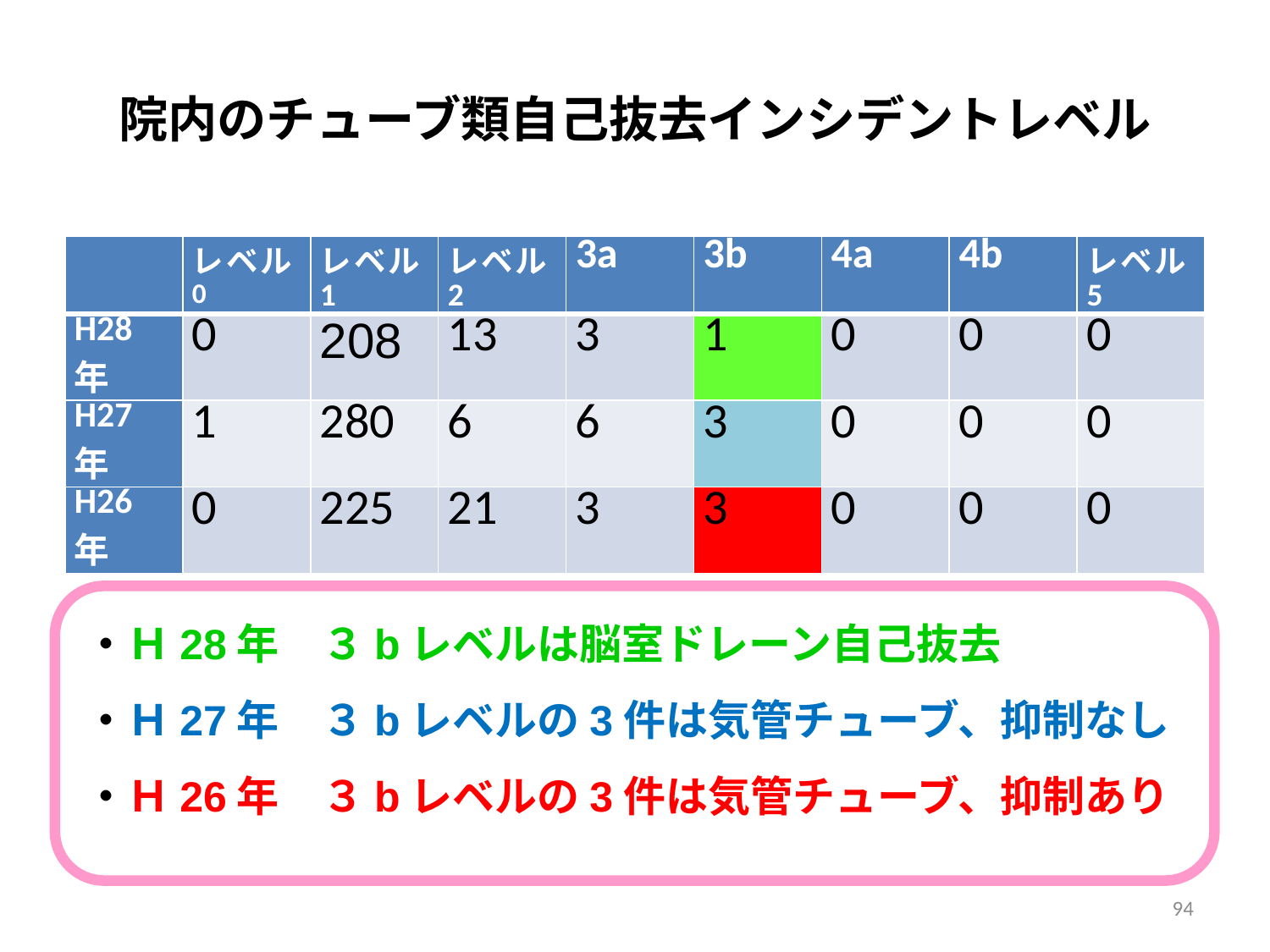

# 院内のチューブ類自己抜去インシデントレベル
|  | レベル0 | レベル1 | レベル2 | 3a | 3b | 4a | 4b | レベル5 |
| --- | --- | --- | --- | --- | --- | --- | --- | --- |
| H28年 | 0 | 208 | 13 | 3 | 1 | 0 | 0 | 0 |
| H27年 | 1 | 280 | 6 | 6 | 3 | 0 | 0 | 0 |
| H26年 | 0 | 225 | 21 | 3 | 3 | 0 | 0 | 0 |

・Ｈ28年　３bレベルは脳室ドレーン自己抜去

・Ｈ27年　３bレベルの3件は気管チューブ、抑制なし

・Ｈ26年　３bレベルの3件は気管チューブ、抑制あり

94